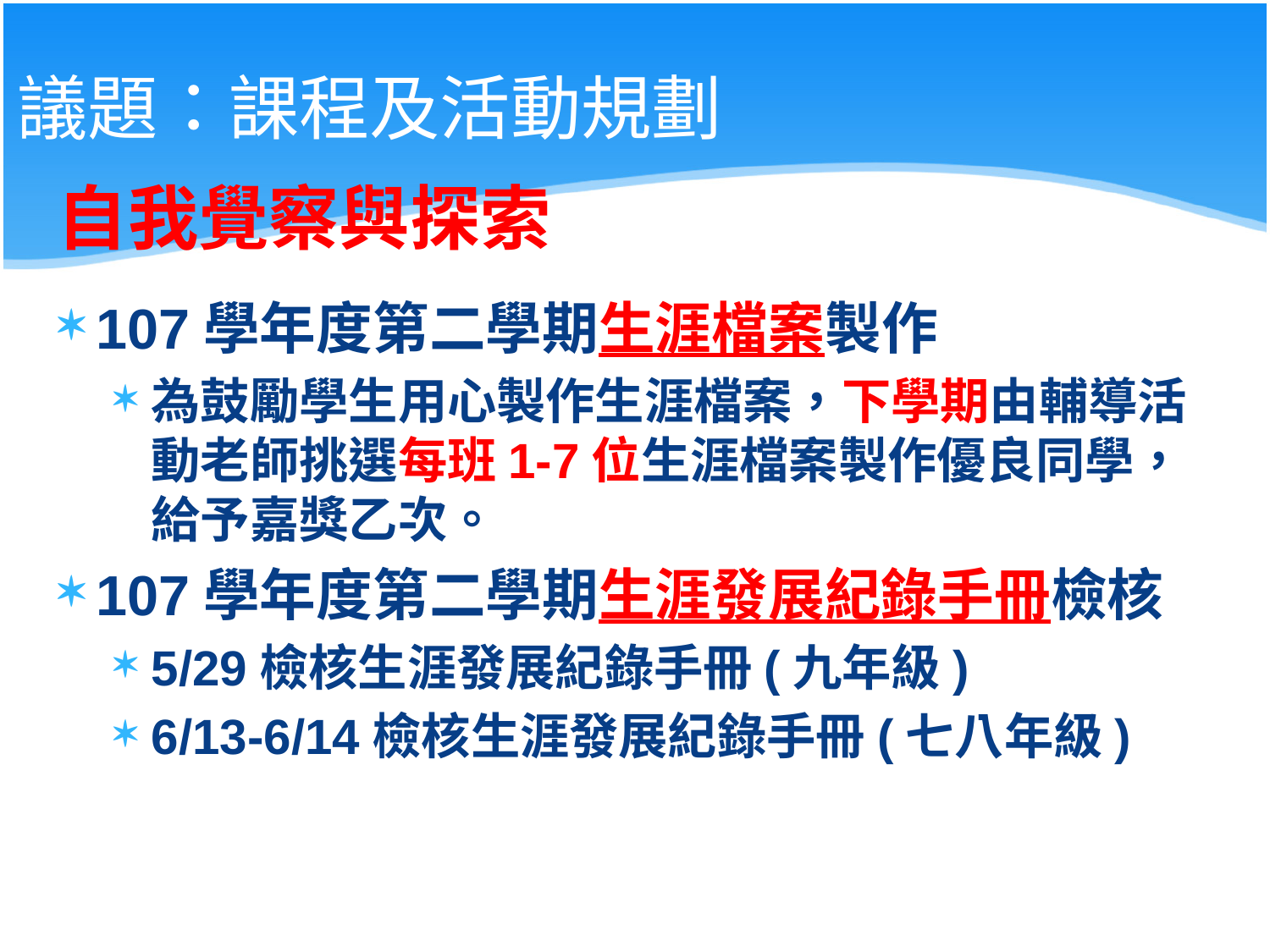

# 議題：課程及活動規劃
自我覺察與探索
107學年度第二學期生涯檔案製作
為鼓勵學生用心製作生涯檔案，下學期由輔導活動老師挑選每班1-7位生涯檔案製作優良同學，給予嘉獎乙次。
107學年度第二學期生涯發展紀錄手冊檢核
5/29檢核生涯發展紀錄手冊(九年級)
6/13-6/14檢核生涯發展紀錄手冊(七八年級)